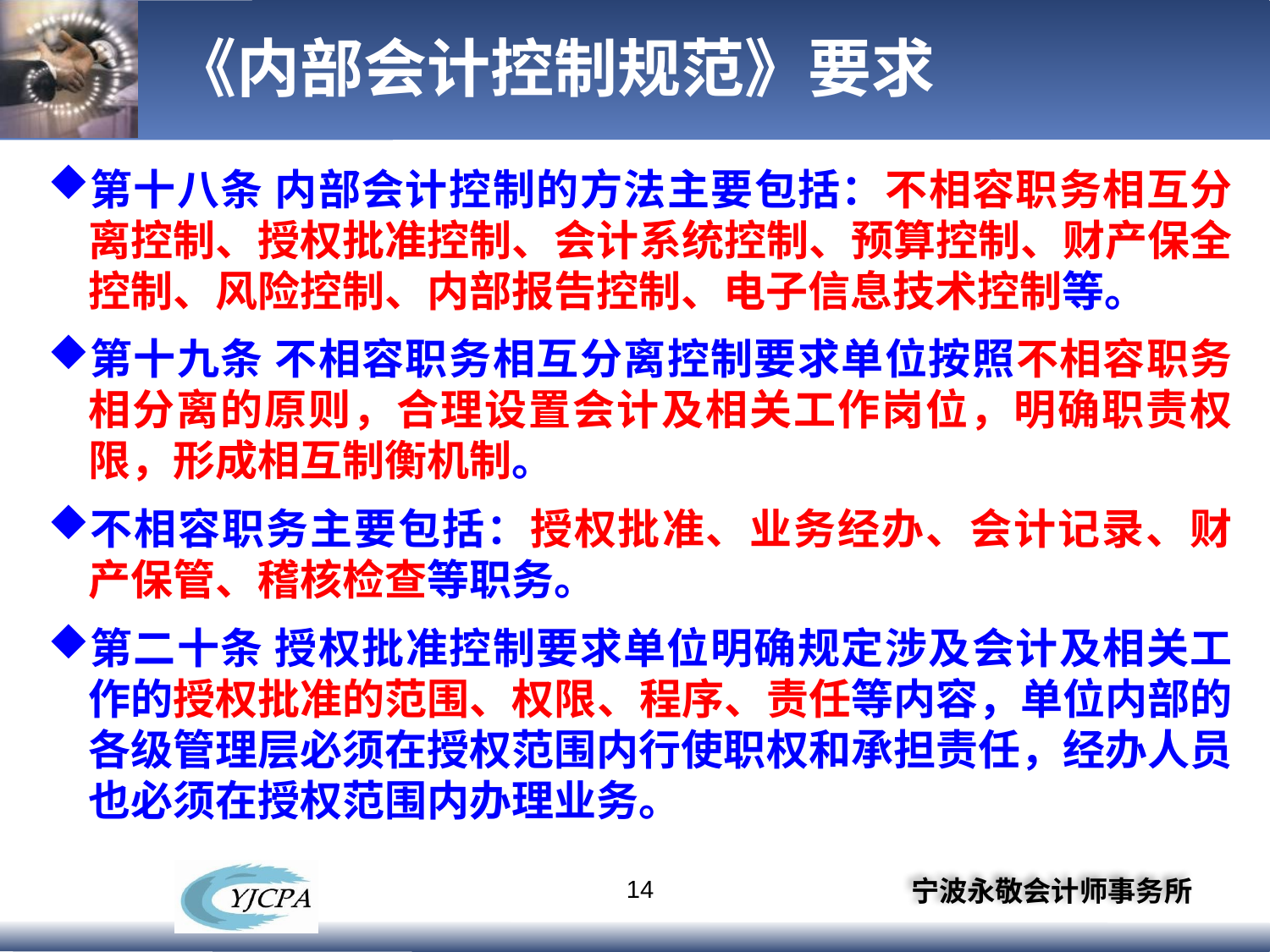

# 《内部会计控制规范》要求
第十八条 内部会计控制的方法主要包括：不相容职务相互分离控制、授权批准控制、会计系统控制、预算控制、财产保全控制、风险控制、内部报告控制、电子信息技术控制等。
第十九条 不相容职务相互分离控制要求单位按照不相容职务相分离的原则，合理设置会计及相关工作岗位，明确职责权限，形成相互制衡机制。
不相容职务主要包括：授权批准、业务经办、会计记录、财产保管、稽核检查等职务。
第二十条 授权批准控制要求单位明确规定涉及会计及相关工作的授权批准的范围、权限、程序、责任等内容，单位内部的各级管理层必须在授权范围内行使职权和承担责任，经办人员也必须在授权范围内办理业务。